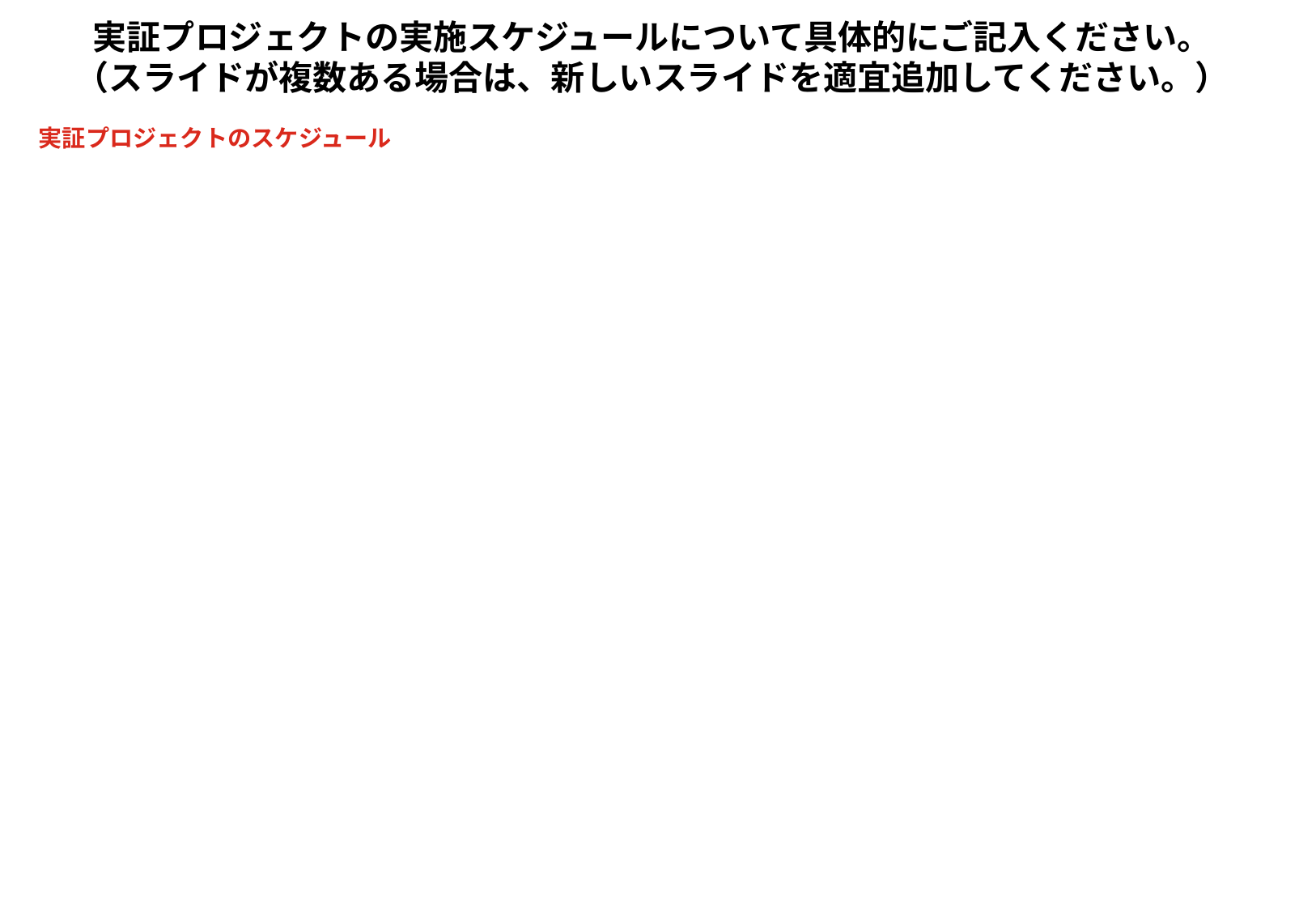

実証プロジェクトの実施スケジュールについて具体的にご記入ください。
（スライドが複数ある場合は、新しいスライドを適宜追加してください。）
実証プロジェクトのスケジュール